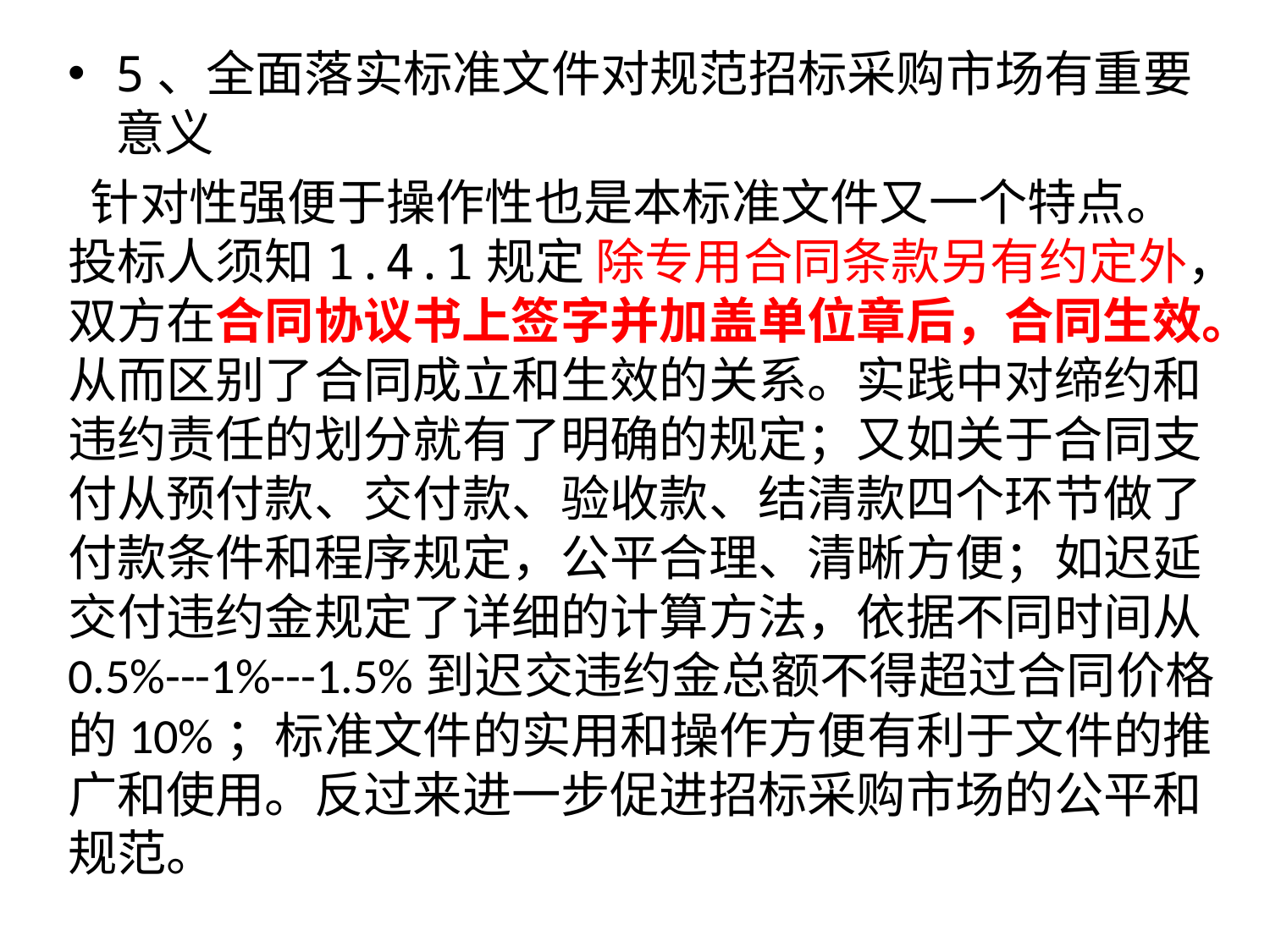

5、全面落实标准文件对规范招标采购市场有重要意义
 针对性强便于操作性也是本标准文件又一个特点。投标人须知1.4.1规定 除专用合同条款另有约定外，双方在合同协议书上签字并加盖单位章后，合同生效。从而区别了合同成立和生效的关系。实践中对缔约和违约责任的划分就有了明确的规定；又如关于合同支付从预付款、交付款、验收款、结清款四个环节做了付款条件和程序规定，公平合理、清晰方便；如迟延交付违约金规定了详细的计算方法，依据不同时间从0.5%---1%---1.5%到迟交违约金总额不得超过合同价格的10%；标准文件的实用和操作方便有利于文件的推广和使用。反过来进一步促进招标采购市场的公平和规范。